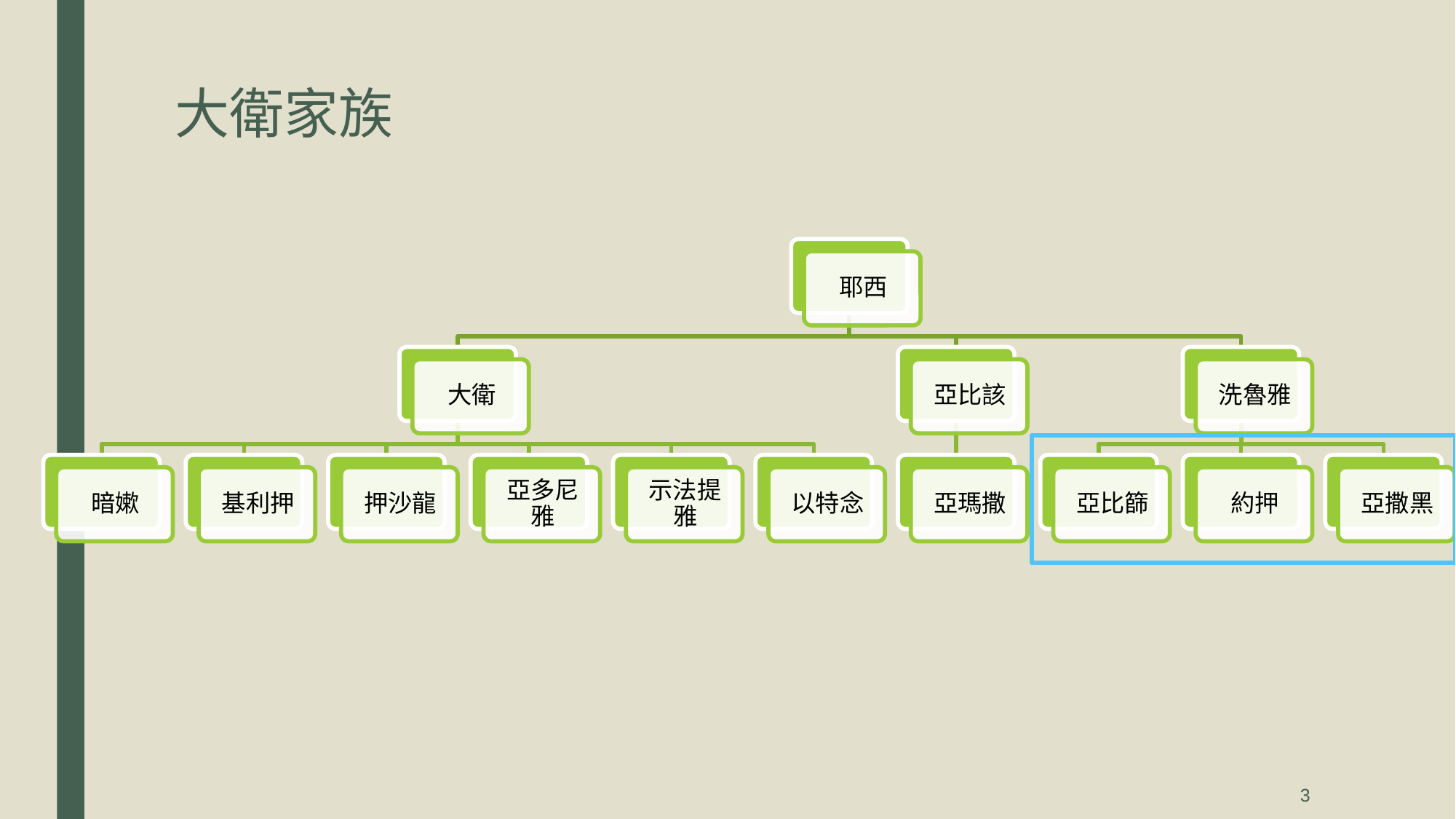

耶西
大衛
暗嫰
基利押
押沙龍
亞多尼雅
示法提雅
以特念
亞比該
亞瑪撒
洗魯雅
亞比篩
約押
亞撒黑
# 大衛家族

3